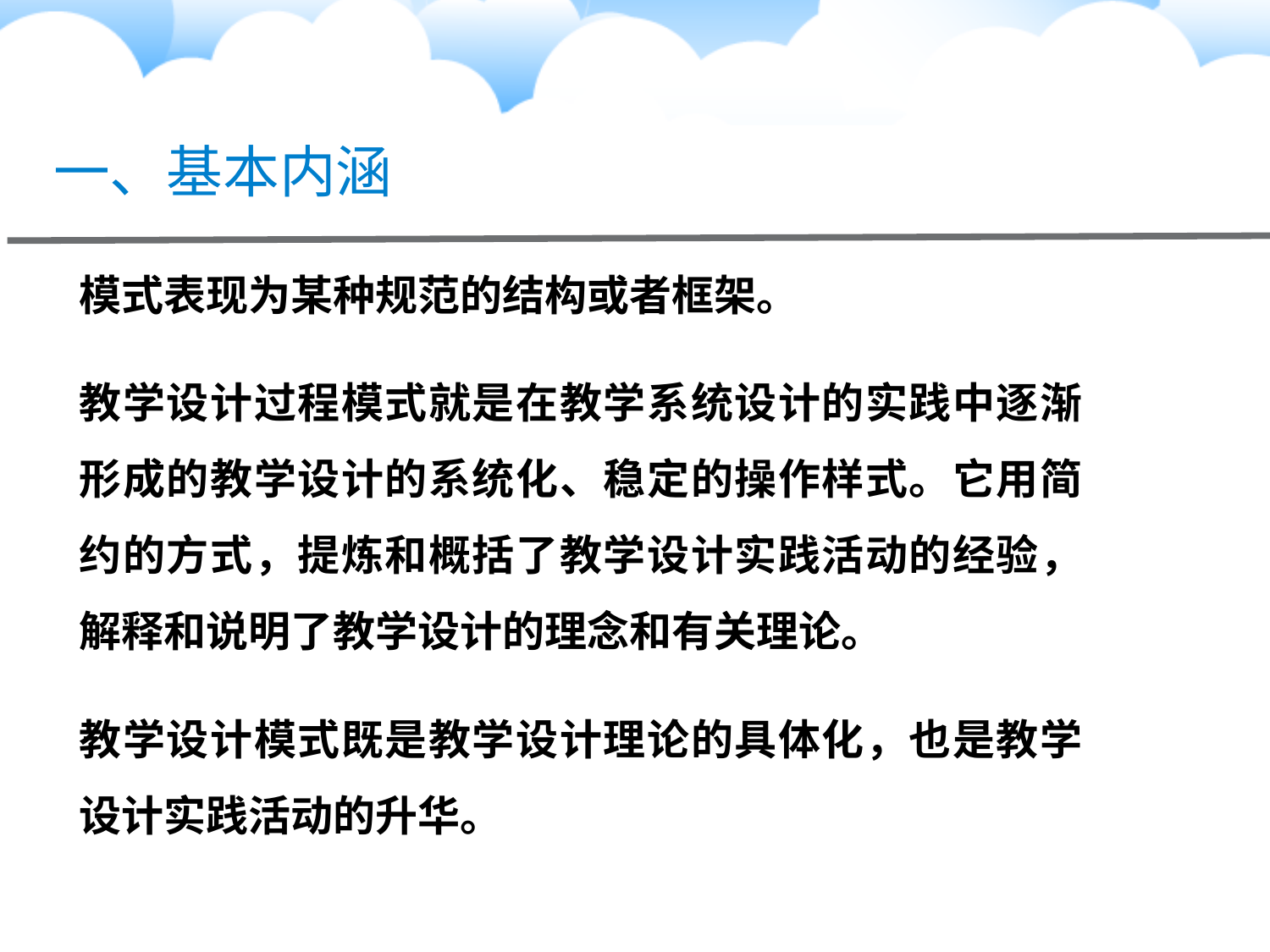

# 一、基本内涵
模式表现为某种规范的结构或者框架。
教学设计过程模式就是在教学系统设计的实践中逐渐形成的教学设计的系统化、稳定的操作样式。它用简约的方式，提炼和概括了教学设计实践活动的经验，解释和说明了教学设计的理念和有关理论。
教学设计模式既是教学设计理论的具体化，也是教学设计实践活动的升华。